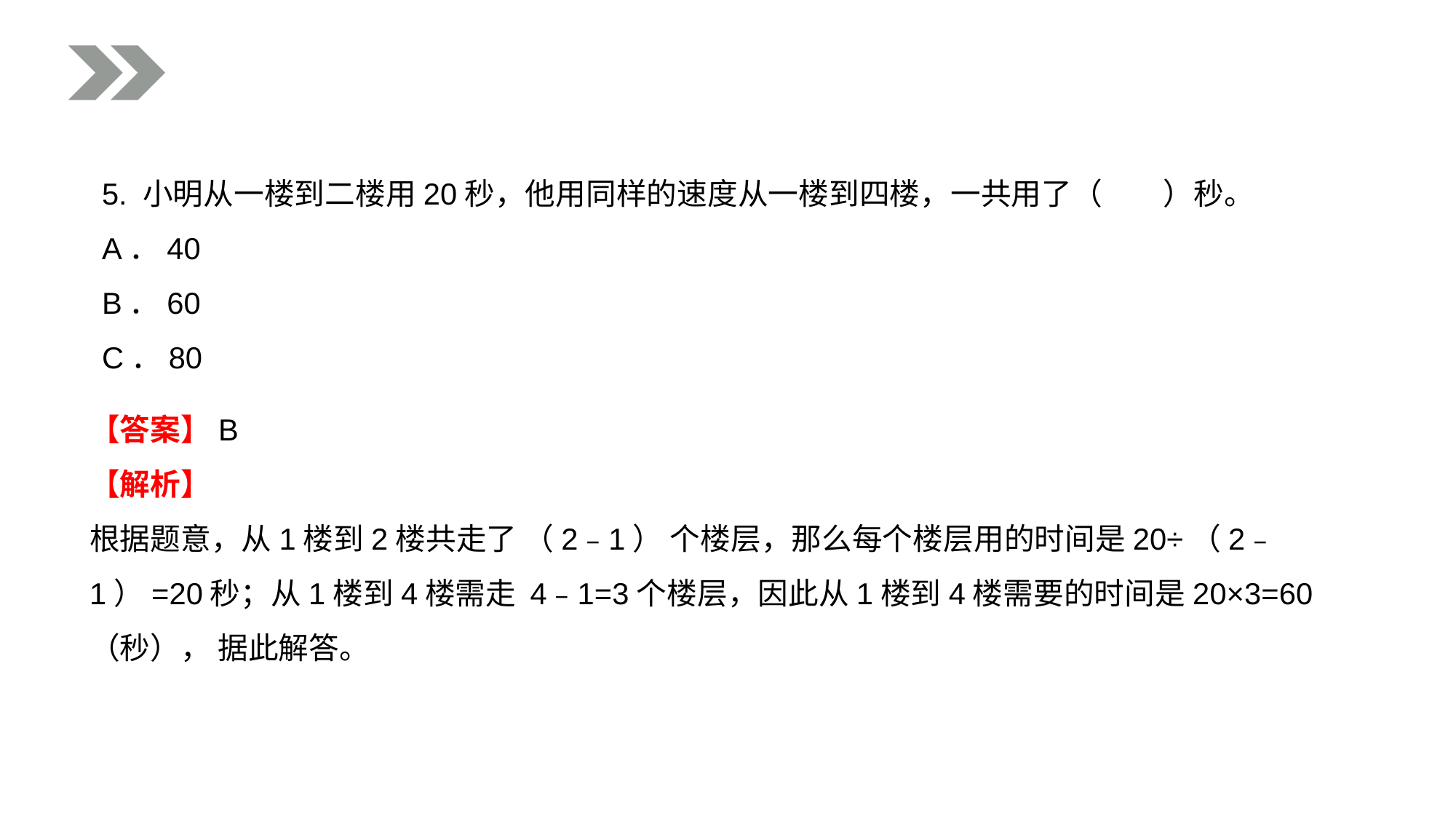

5. 小明从一楼到二楼用20秒，他用同样的速度从一楼到四楼，一共用了（　　）秒。
A．40
B．60
C．80
【答案】B
【解析】
根据题意，从1楼到2楼共走了 （2﹣1） 个楼层，那么每个楼层用的时间是20÷（2﹣1）=20秒；从1楼到4楼需走 4﹣1=3个楼层，因此从1楼到4楼需要的时间是20×3=60（秒）， 据此解答。